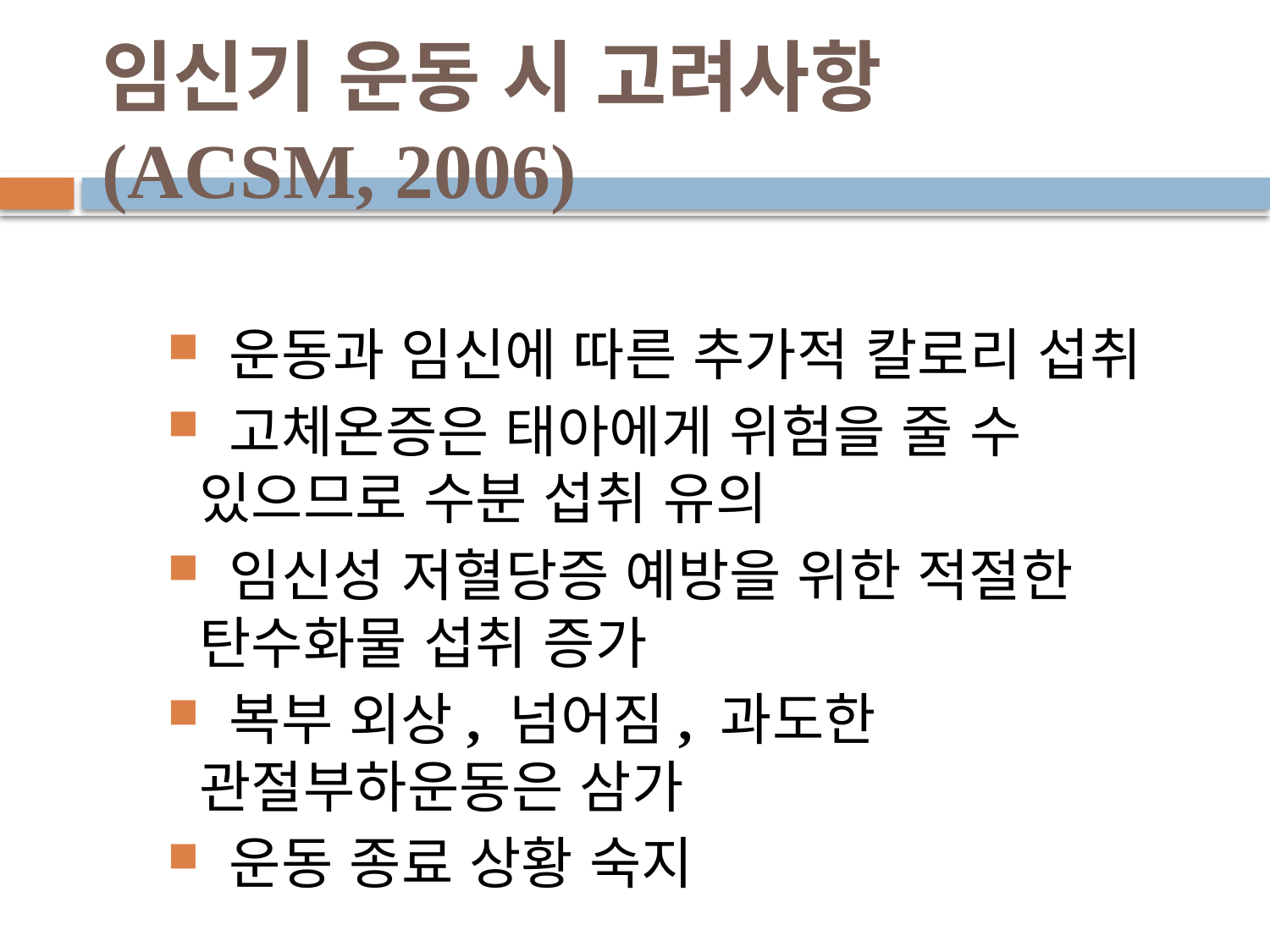

# 임신기 운동 시 고려사항(ACSM, 2006)
 운동과 임신에 따른 추가적 칼로리 섭취
 고체온증은 태아에게 위험을 줄 수 있으므로 수분 섭취 유의
 임신성 저혈당증 예방을 위한 적절한 탄수화물 섭취 증가
 복부 외상, 넘어짐, 과도한 관절부하운동은 삼가
 운동 종료 상황 숙지